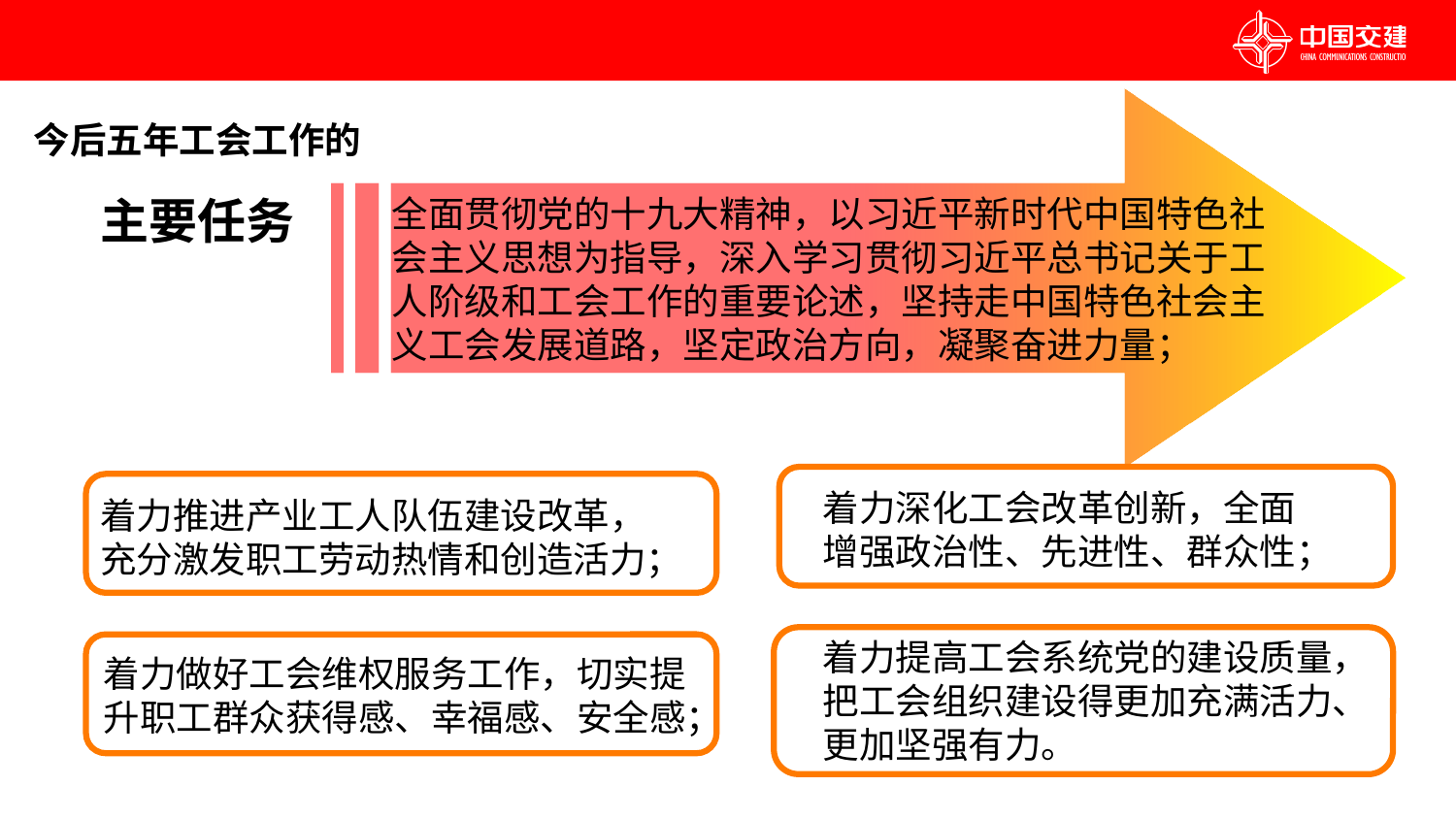

今后五年工会工作的主要任务

全面贯彻党的十九大精神，以习近平新时代中国特色社会主义思想为指导，深入学习贯彻习近平总书记关于工人阶级和工会工作的重要论述，坚持走中国特色社会主义工会发展道路，坚定政治方向，凝聚奋进力量；

着力深化工会改革创新，全面增强政治性、先进性、群众性；
着力推进产业工人队伍建设改革，充分激发职工劳动热情和创造活力；

着力提高工会系统党的建设质量，把工会组织建设得更加充满活力、更加坚强有力。

着力做好工会维权服务工作，切实提升职工群众获得感、幸福感、安全感；